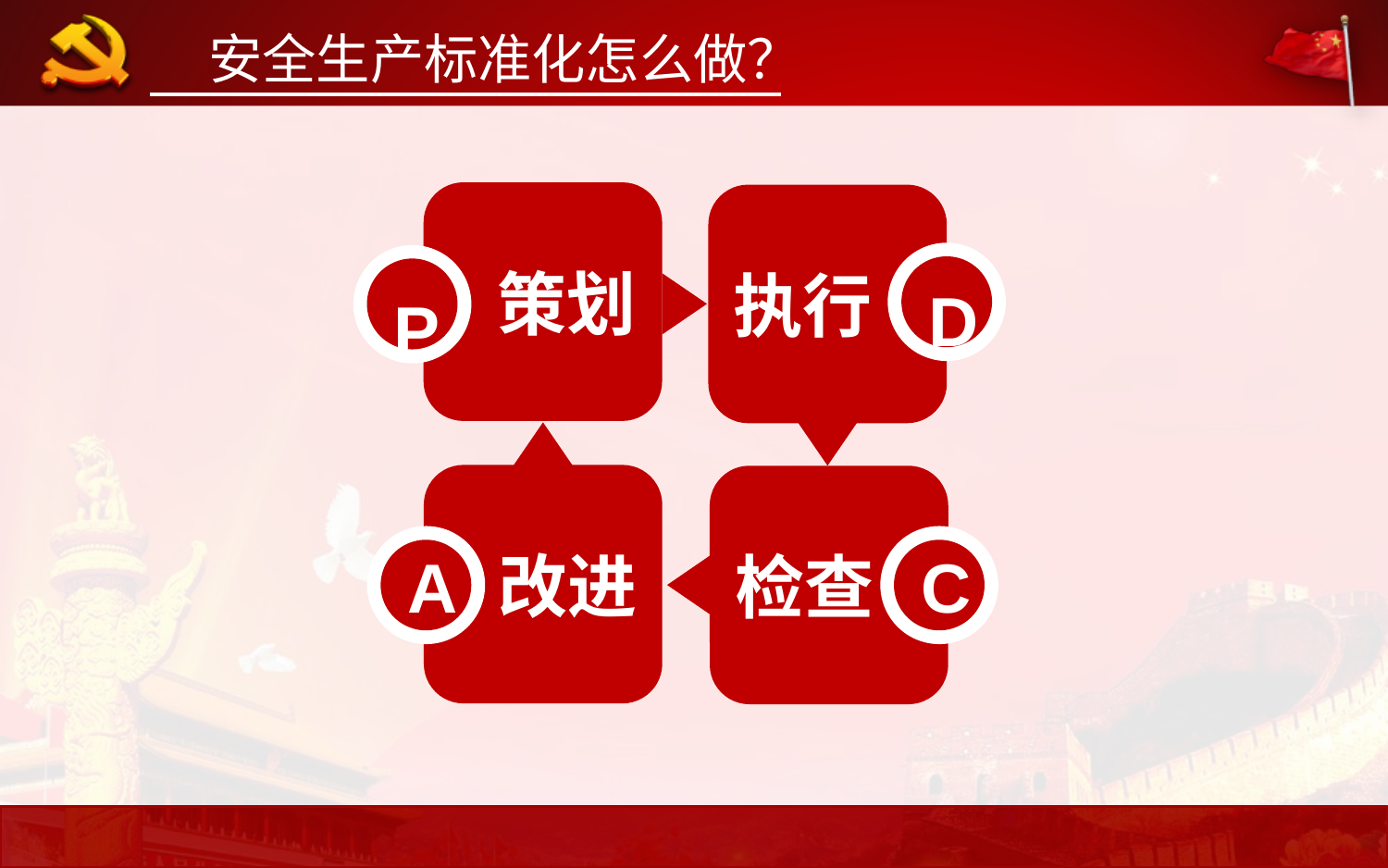

安全生产标准化怎么做？
  策划
执行

D

P

改进

检查

A

C